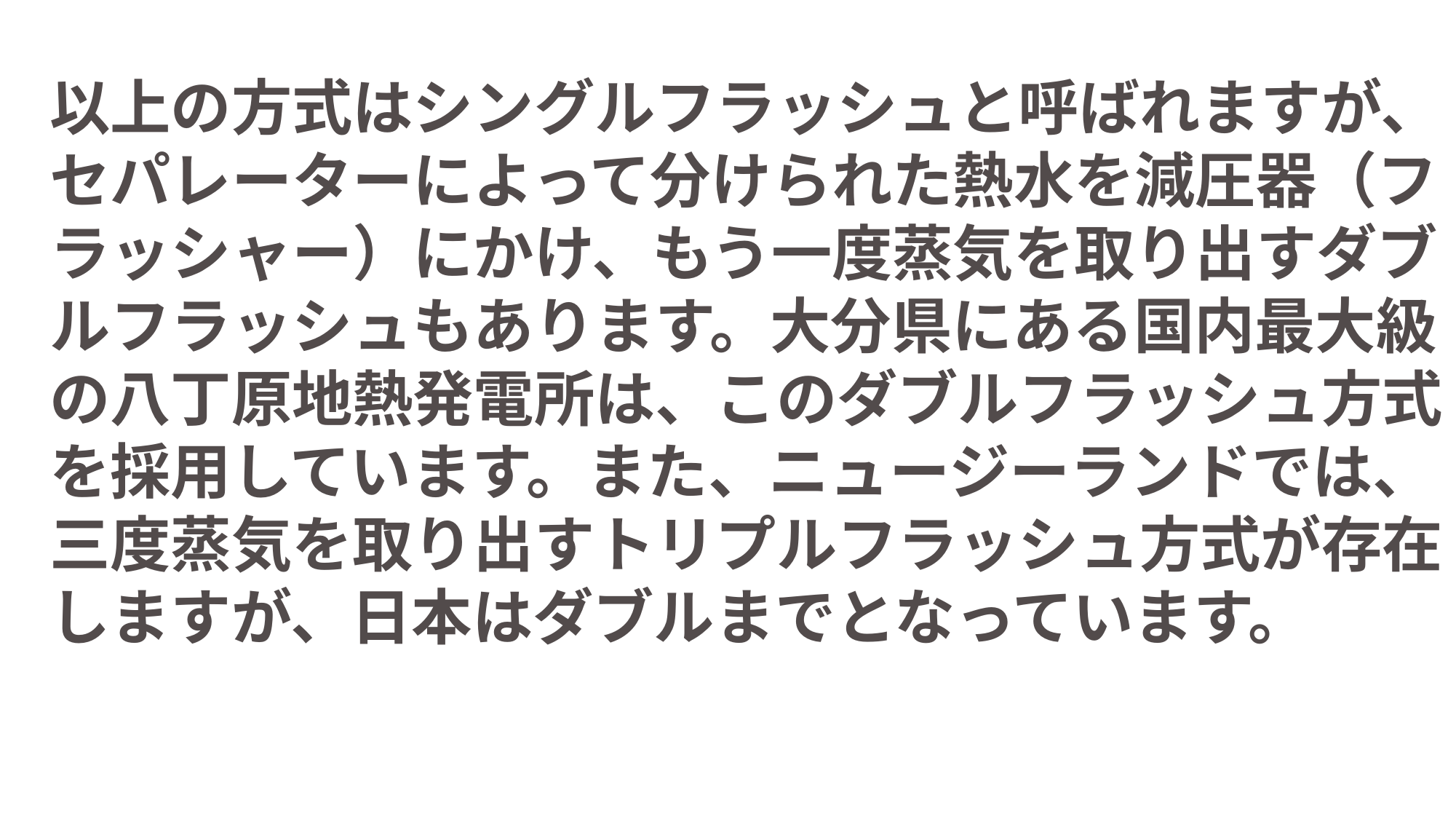

以上の方式はシングルフラッシュと呼ばれますが、セパレーターによって分けられた熱水を減圧器（フラッシャー）にかけ、もう一度蒸気を取り出すダブルフラッシュもあります。大分県にある国内最大級の八丁原地熱発電所は、このダブルフラッシュ方式を採用しています。また、ニュージーランドでは、三度蒸気を取り出すトリプルフラッシュ方式が存在しますが、日本はダブルまでとなっています。